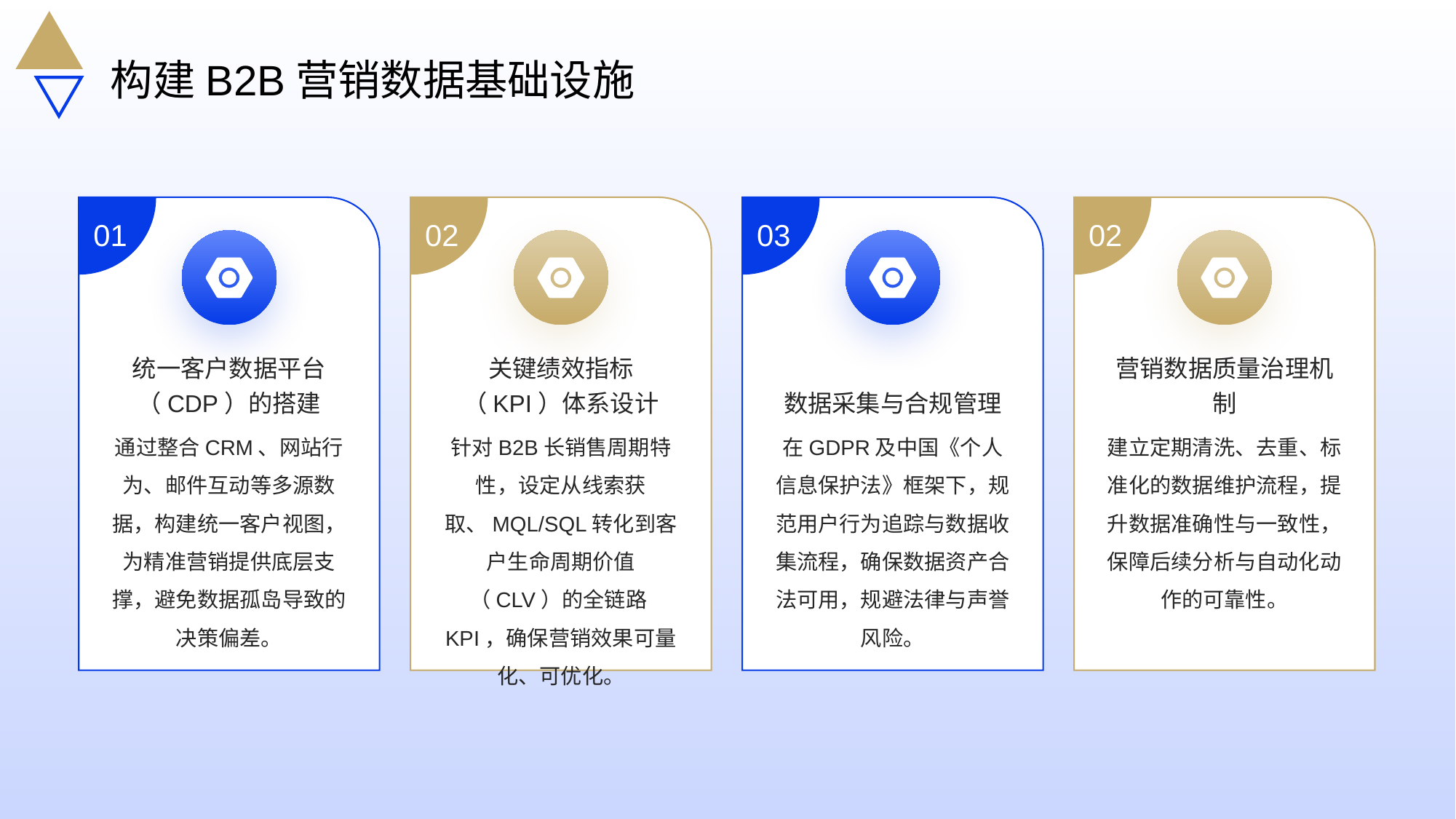

构建B2B营销数据基础设施

01
02
03
02

统一客户数据平台（CDP）的搭建
关键绩效指标（KPI）体系设计
数据采集与合规管理
营销数据质量治理机制
通过整合CRM、网站行为、邮件互动等多源数据，构建统一客户视图，为精准营销提供底层支撑，避免数据孤岛导致的决策偏差。
针对B2B长销售周期特性，设定从线索获取、MQL/SQL转化到客户生命周期价值（CLV）的全链路KPI，确保营销效果可量化、可优化。
在GDPR及中国《个人信息保护法》框架下，规范用户行为追踪与数据收集流程，确保数据资产合法可用，规避法律与声誉风险。
建立定期清洗、去重、标准化的数据维护流程，提升数据准确性与一致性，保障后续分析与自动化动作的可靠性。